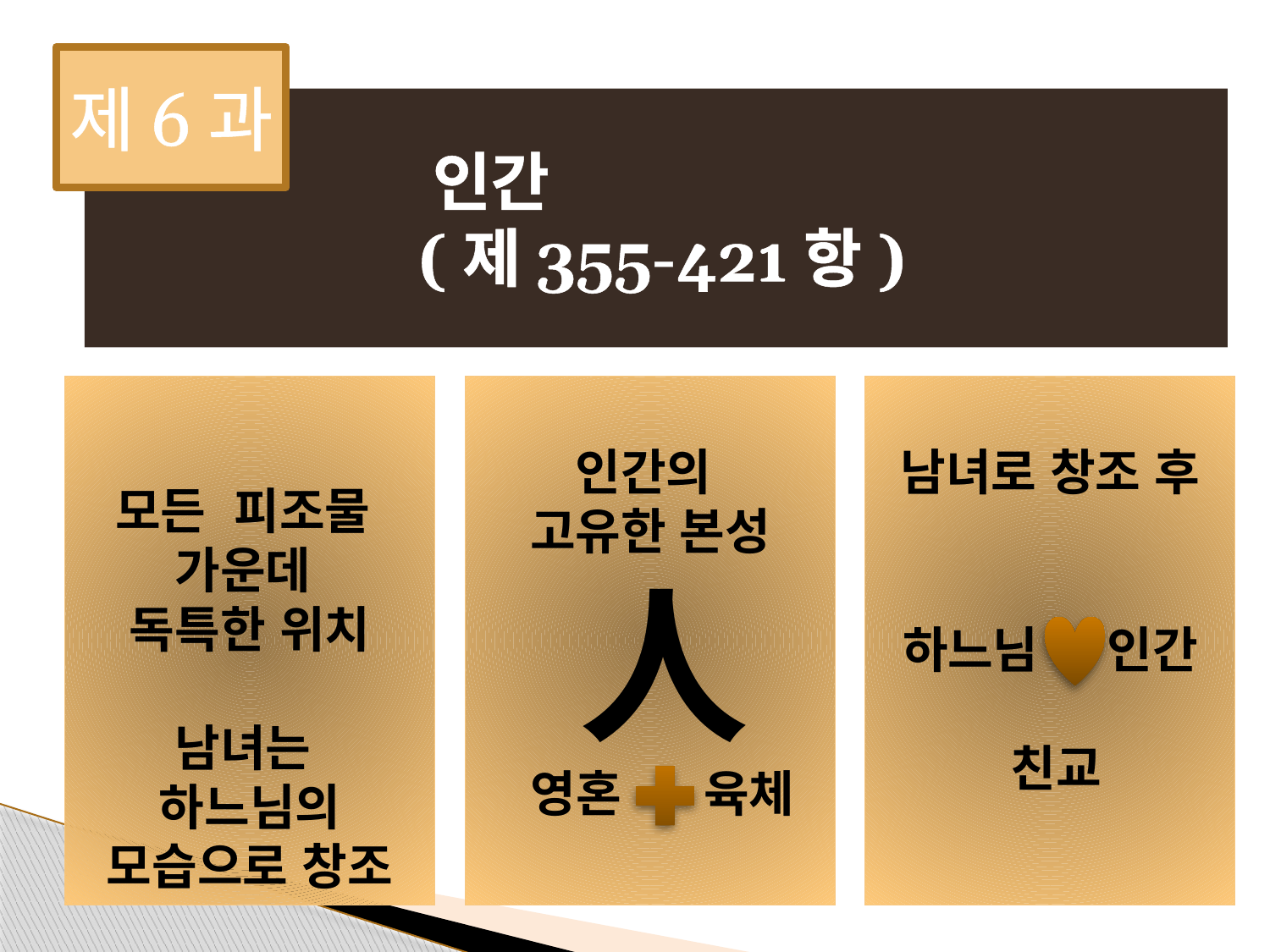

제6과
                  인간
                    (제355-421항)

모든  피조물
가운데
독특한 위치

남녀는
하느님의
모습으로 창조

인간의
고유한 본성
  人
   영혼      육체

남녀로 창조 후

하느님     인간

  친교